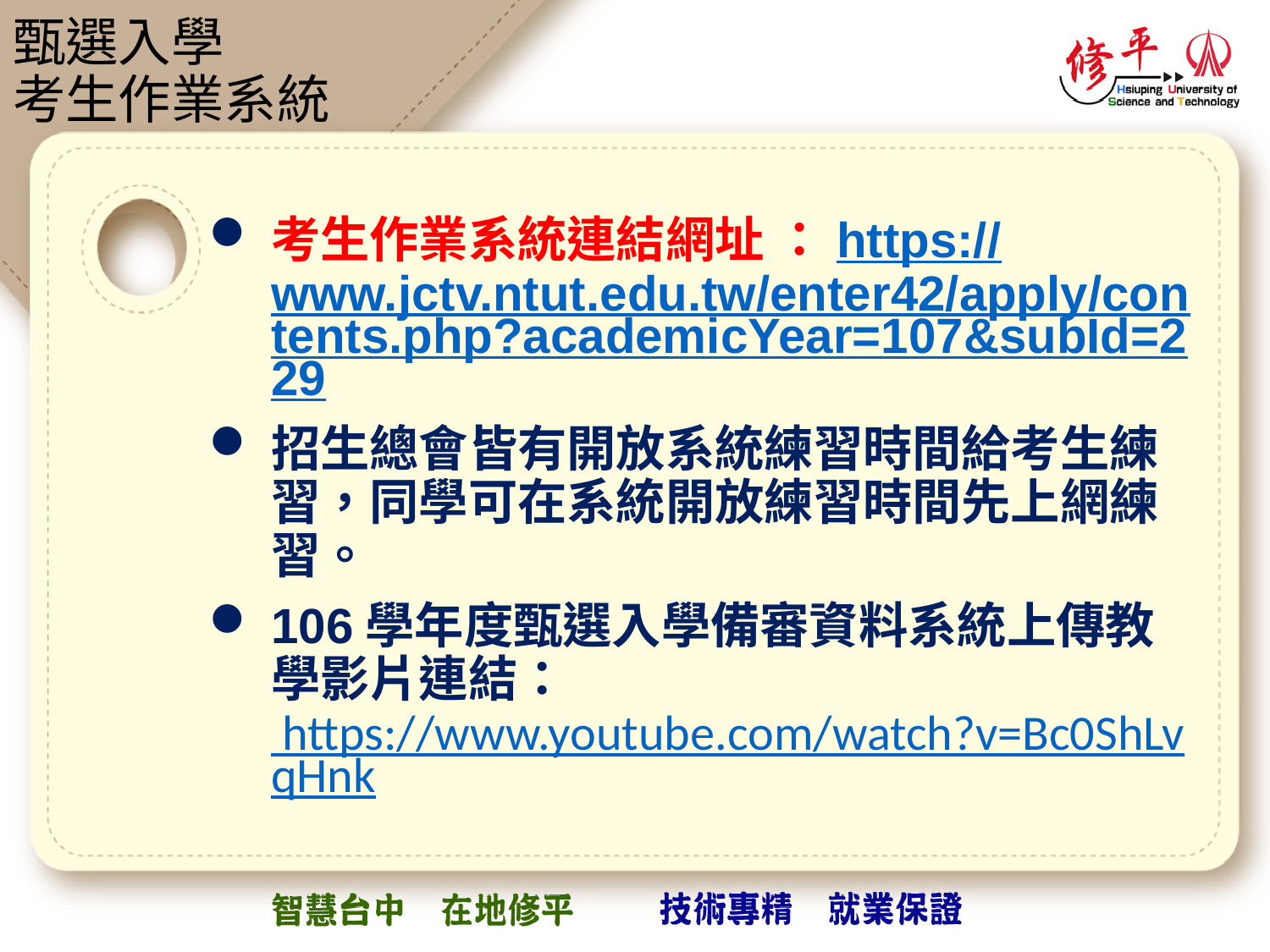

# 甄選入學 考生作業系統
考生作業系統連結網址 ：https://www.jctv.ntut.edu.tw/enter42/apply/contents.php?academicYear=107&subId=229
招生總會皆有開放系統練習時間給考生練習，同學可在系統開放練習時間先上網練習。
106學年度甄選入學備審資料系統上傳教學影片連結： https://www.youtube.com/watch?v=Bc0ShLvqHnk